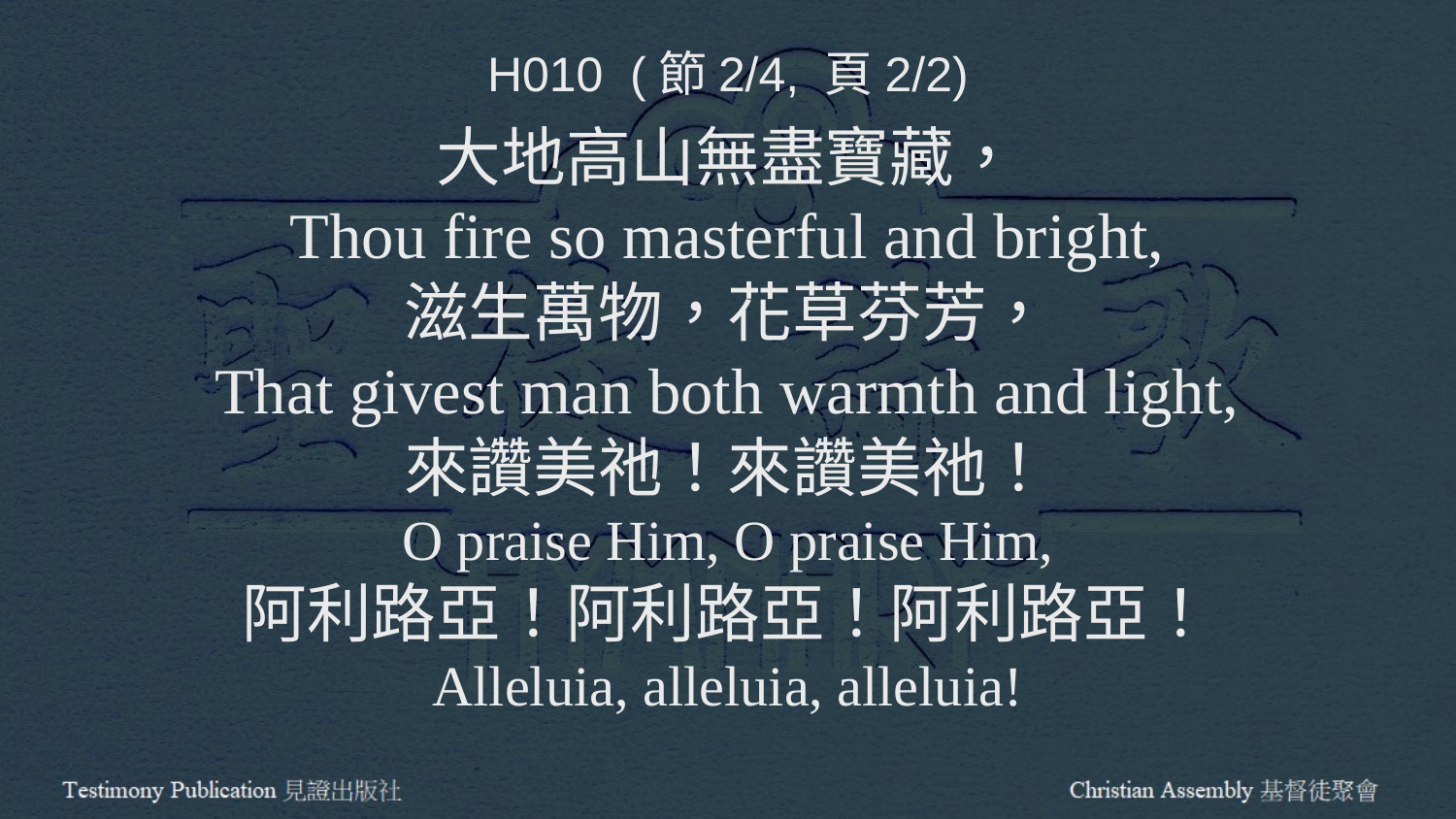

H010  (節2/4, 頁2/2)
大地高山無盡寶藏，
Thou fire so masterful and bright,
滋生萬物，花草芬芳，
That givest man both warmth and light,
來讚美祂！來讚美祂！
O praise Him, O praise Him,
阿利路亞！阿利路亞！阿利路亞！
Alleluia, alleluia, alleluia!